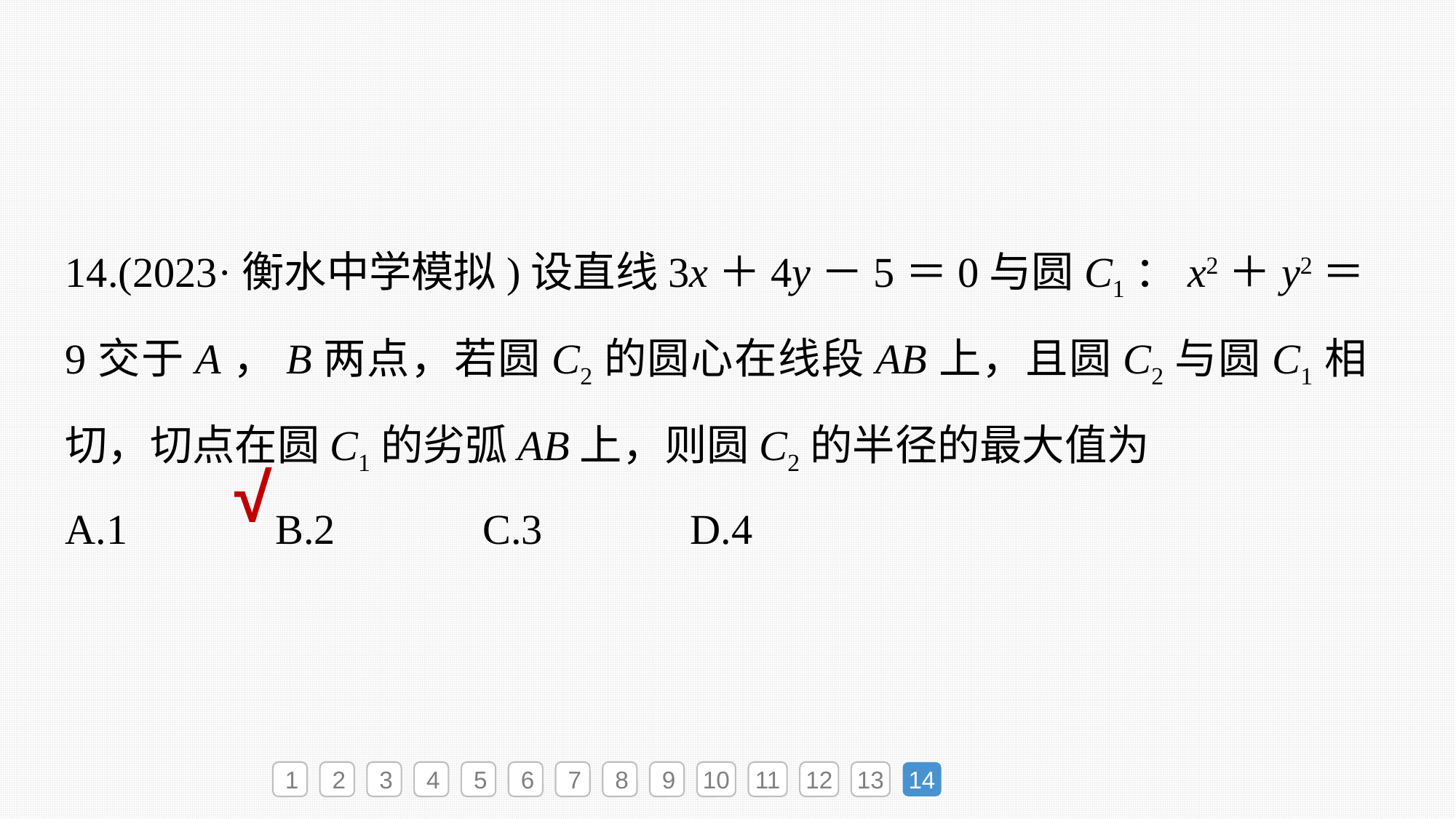

14.(2023·衡水中学模拟)设直线3x＋4y－5＝0与圆C1：x2＋y2＝9交于A，B两点，若圆C2的圆心在线段AB上，且圆C2与圆C1相切，切点在圆C1的劣弧AB上，则圆C2的半径的最大值为
A.1　　　B.2　　　C.3　　　D.4
√
1
2
3
4
5
6
7
8
9
10
11
12
13
14